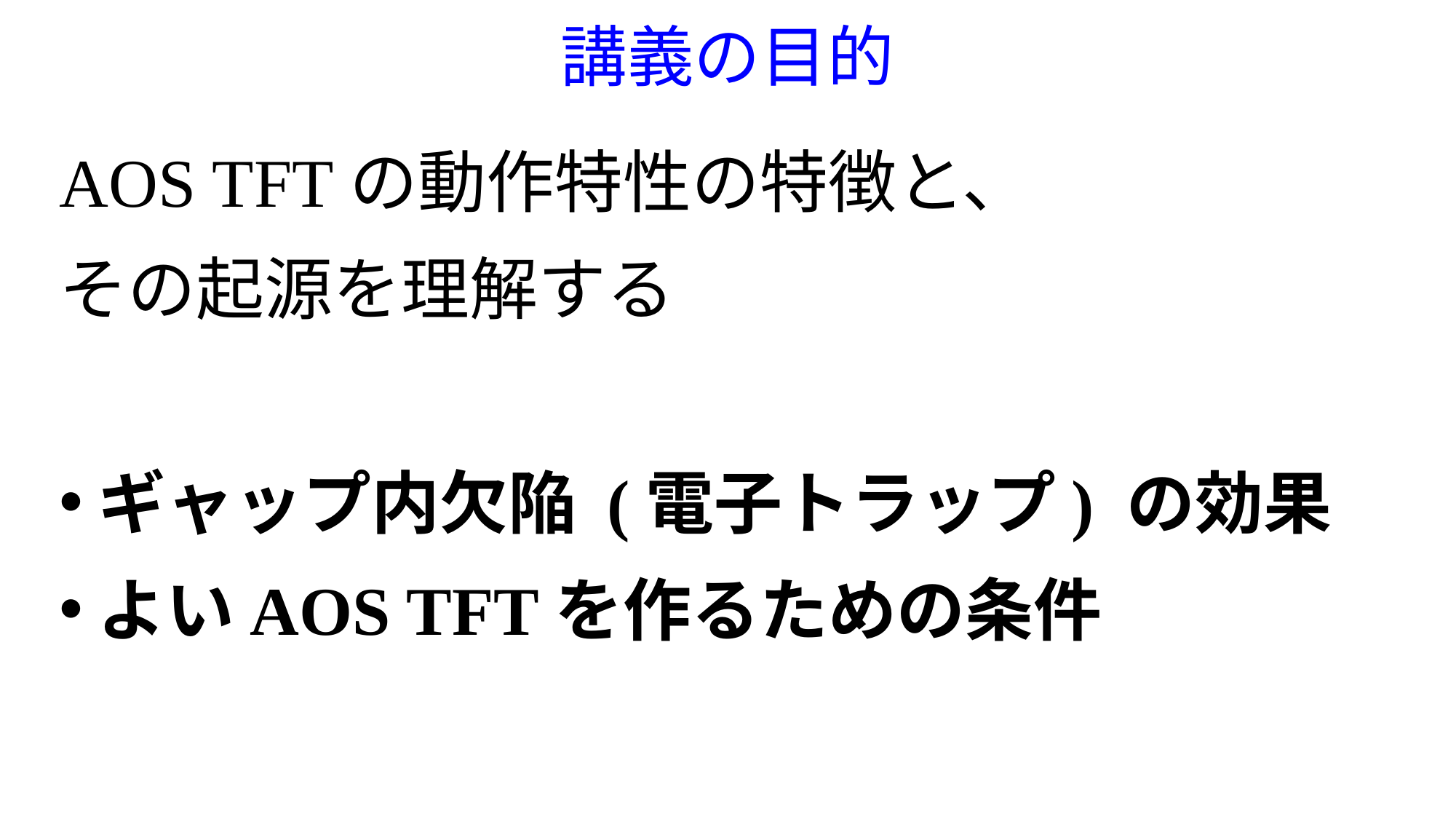

# 講義の目的
AOS TFTの動作特性の特徴と、
その起源を理解する

ギャップ内欠陥 (電子トラップ) の効果
よいAOS TFTを作るための条件